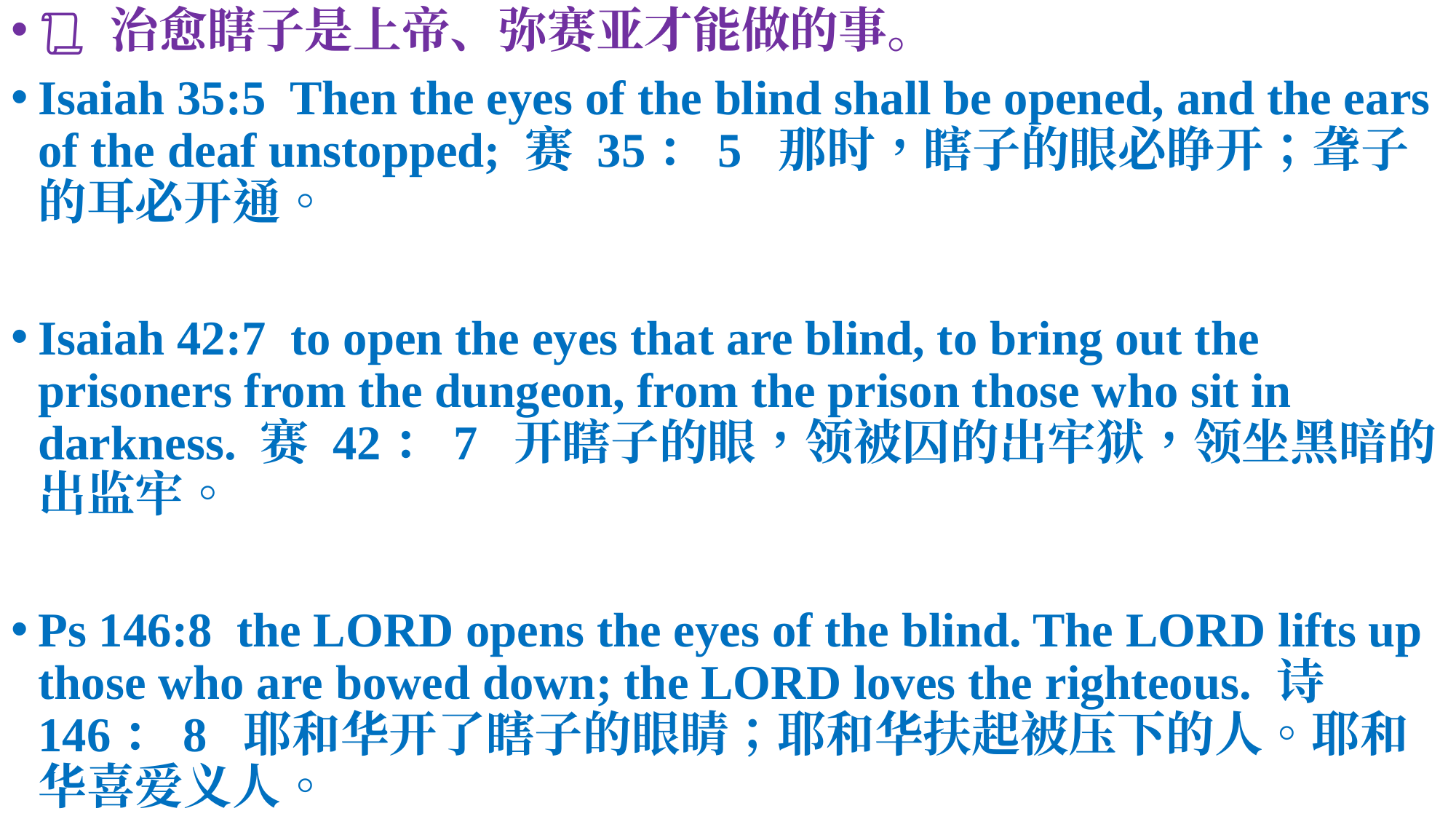

📜 治愈瞎子是上帝、弥赛亚才能做的事。
Isaiah 35:5  Then the eyes of the blind shall be opened, and the ears of the deaf unstopped; 赛 35：5  那时，瞎子的眼必睁开；聋子的耳必开通。

Isaiah 42:7  to open the eyes that are blind, to bring out the prisoners from the dungeon, from the prison those who sit in darkness. 赛 42：7  开瞎子的眼，领被囚的出牢狱，领坐黑暗的出监牢。

Ps 146:8  the LORD opens the eyes of the blind. The LORD lifts up those who are bowed down; the LORD loves the righteous. 诗146：8  耶和华开了瞎子的眼睛；耶和华扶起被压下的人。耶和华喜爱义人。